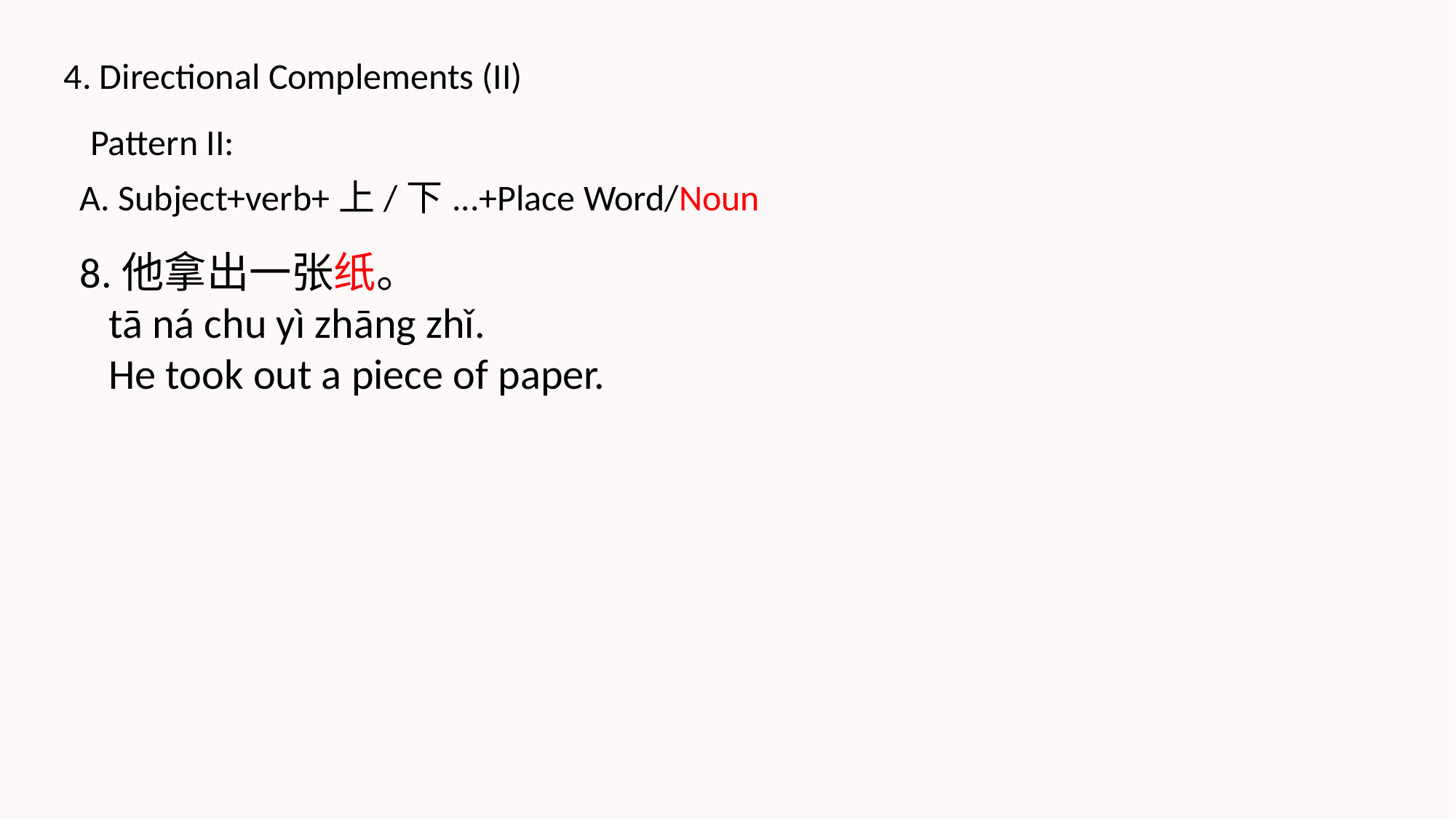

4. Directional Complements (II)
Pattern II:
A. Subject+verb+上/下...+Place Word/Noun
8.他拿出一张纸。
   tā ná chu yì zhāng zhǐ.
   He took out a piece of paper.